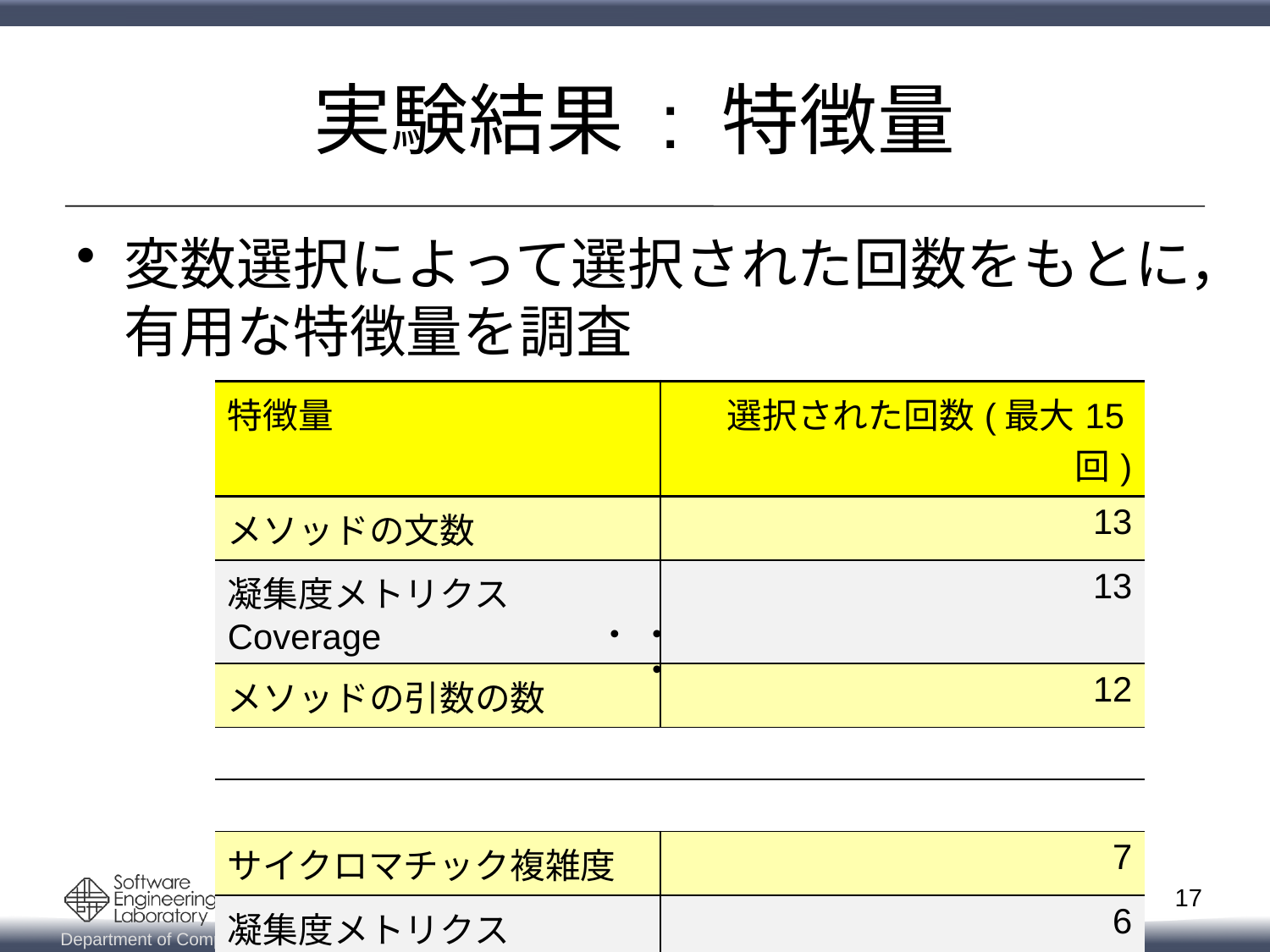

# 実験結果 : 特徴量
変数選択によって選択された回数をもとに，有用な特徴量を調査
| 特徴量 | 選択された回数(最大15回) |
| --- | --- |
| メソッドの文数 | 13 |
| 凝集度メトリクス Coverage | 13 |
| メソッドの引数の数 | 12 |
|  |  |
|  |  |
| サイクロマチック複雑度 | 7 |
| 凝集度メトリクス Overlap | 6 |
| case 文数 | 6 |
・・・
17